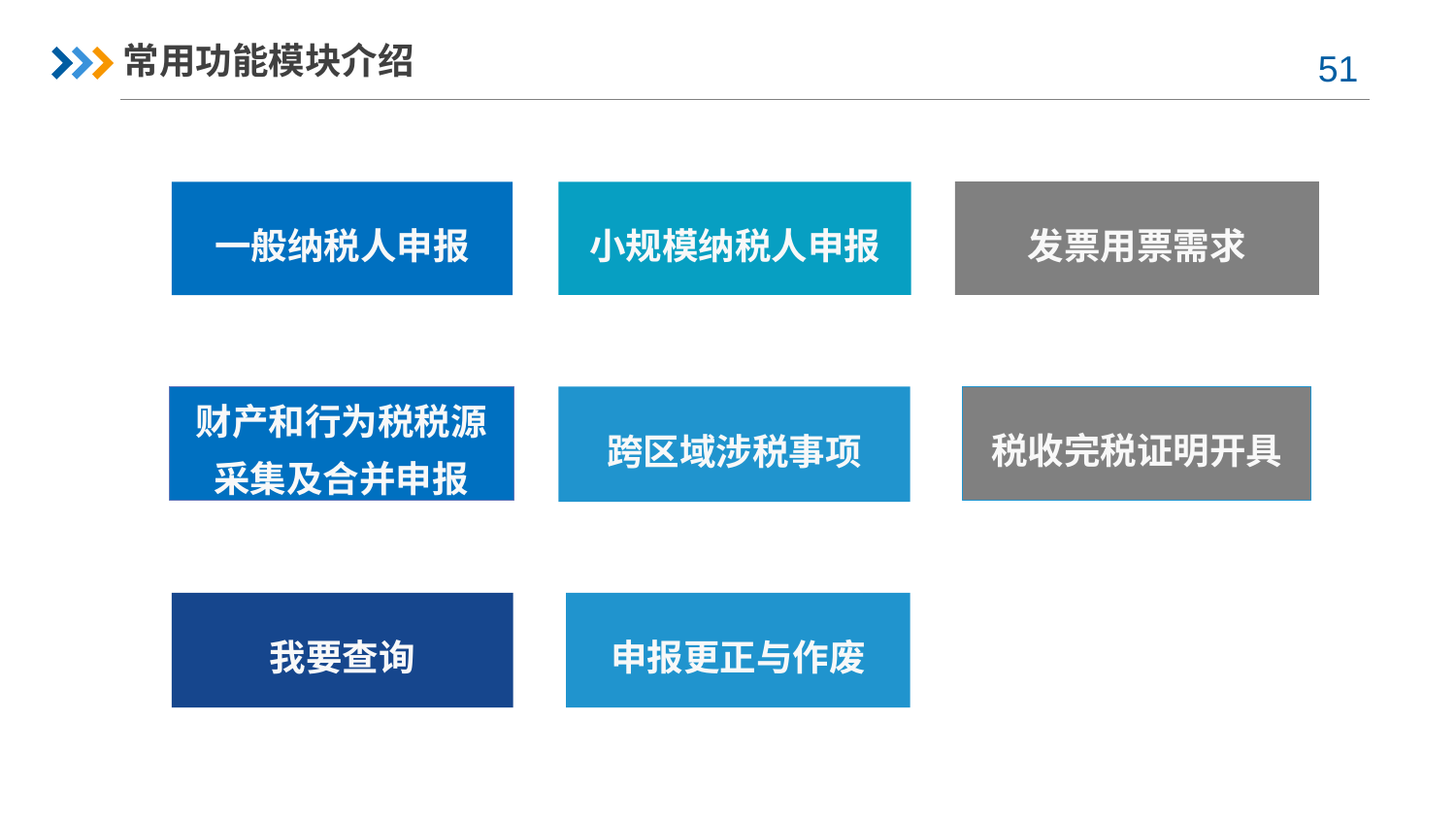

常用功能模块介绍
发票用票需求
一般纳税人申报
小规模纳税人申报
财产和行为税税源采集及合并申报
跨区域涉税事项
税收完税证明开具
我要查询
申报更正与作废